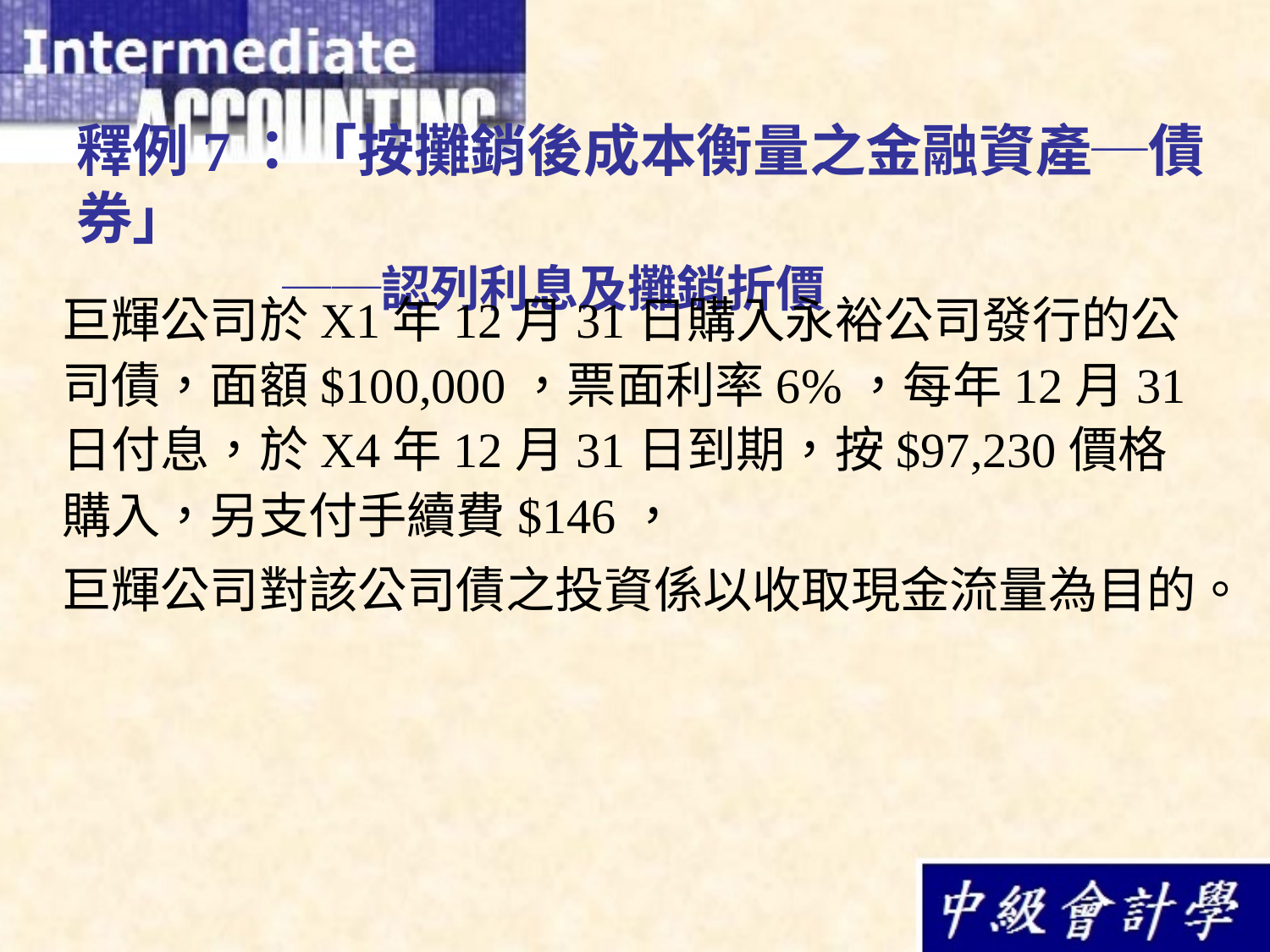

# 釋例7：「按攤銷後成本衡量之金融資產─債券」 ──認列利息及攤銷折價
巨輝公司於X1年12月31日購入永裕公司發行的公司債，面額$100,000，票面利率6%，每年12月31日付息，於X4年12月31日到期，按$97,230價格購入，另支付手續費$146，
巨輝公司對該公司債之投資係以收取現金流量為目的。